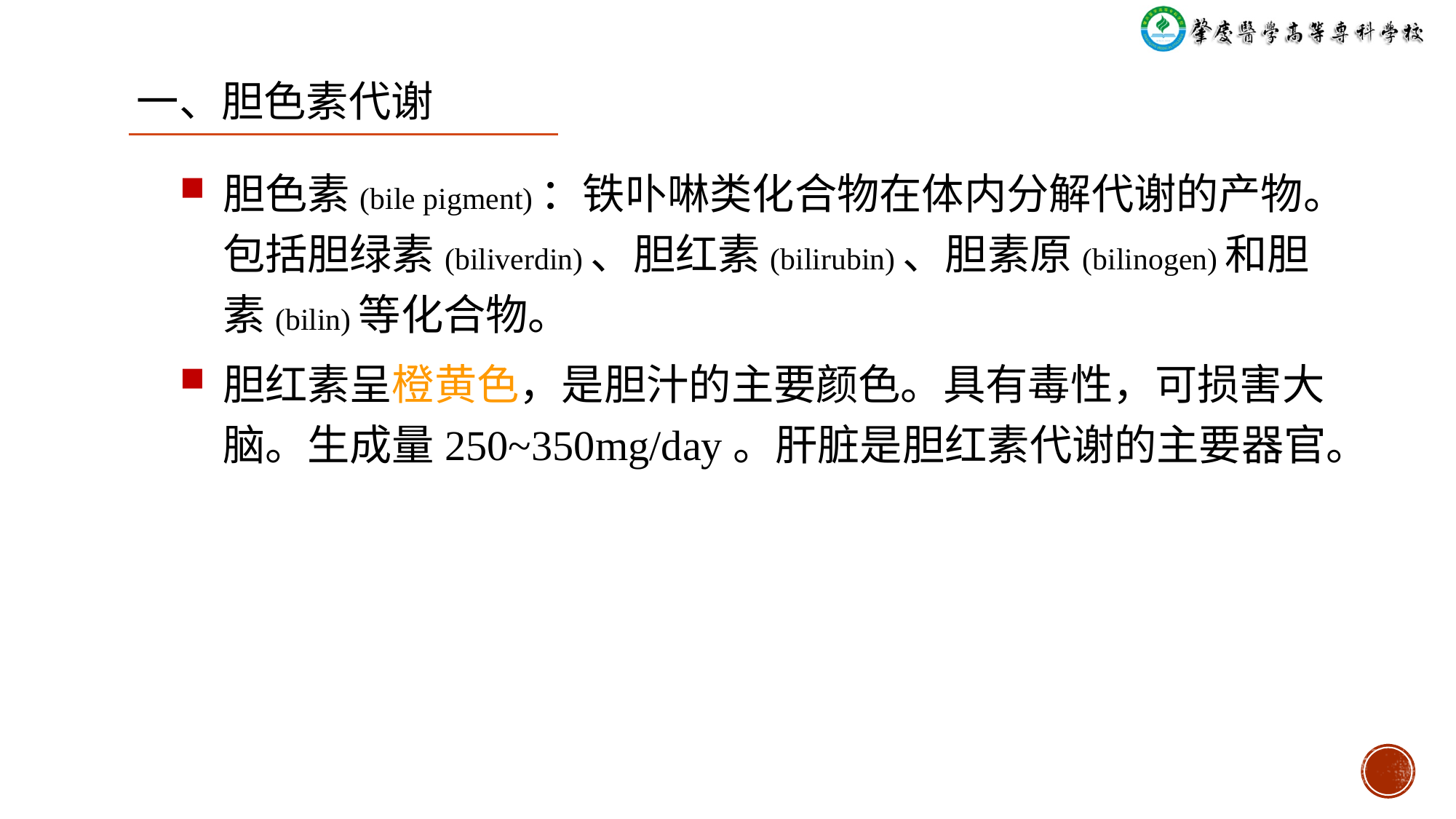

一、胆色素代谢
胆色素(bile pigment)：铁卟啉类化合物在体内分解代谢的产物。包括胆绿素(biliverdin)、胆红素(bilirubin)、胆素原(bilinogen)和胆素(bilin)等化合物。
胆红素呈橙黄色，是胆汁的主要颜色。具有毒性，可损害大脑。生成量250~350mg/day。肝脏是胆红素代谢的主要器官。